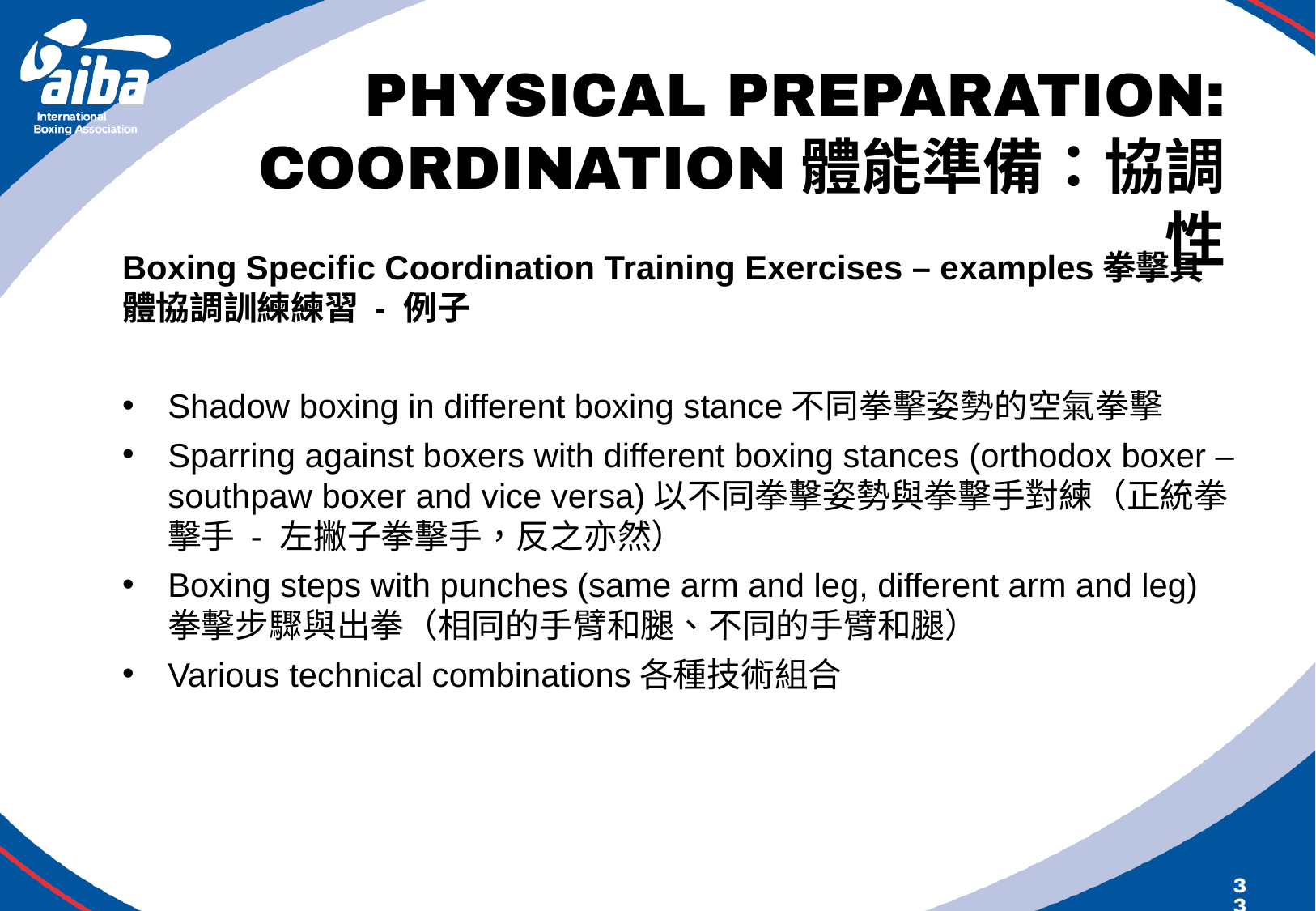

# PHYSICAL PREPARATION: COORDINATION體能準備：協調性
Boxing Specific Coordination Training Exercises – examples拳擊具體協調訓練練習 - 例子

Shadow boxing in different boxing stance不同拳擊姿勢的空氣拳擊
Sparring against boxers with different boxing stances (orthodox boxer – southpaw boxer and vice versa)以不同拳擊姿勢與拳擊手對練（正統拳擊手 - 左撇子拳擊手，反之亦然）
Boxing steps with punches (same arm and leg, different arm and leg)拳擊步驟與出拳（相同的手臂和腿、不同的手臂和腿）
Various technical combinations各種技術組合
331